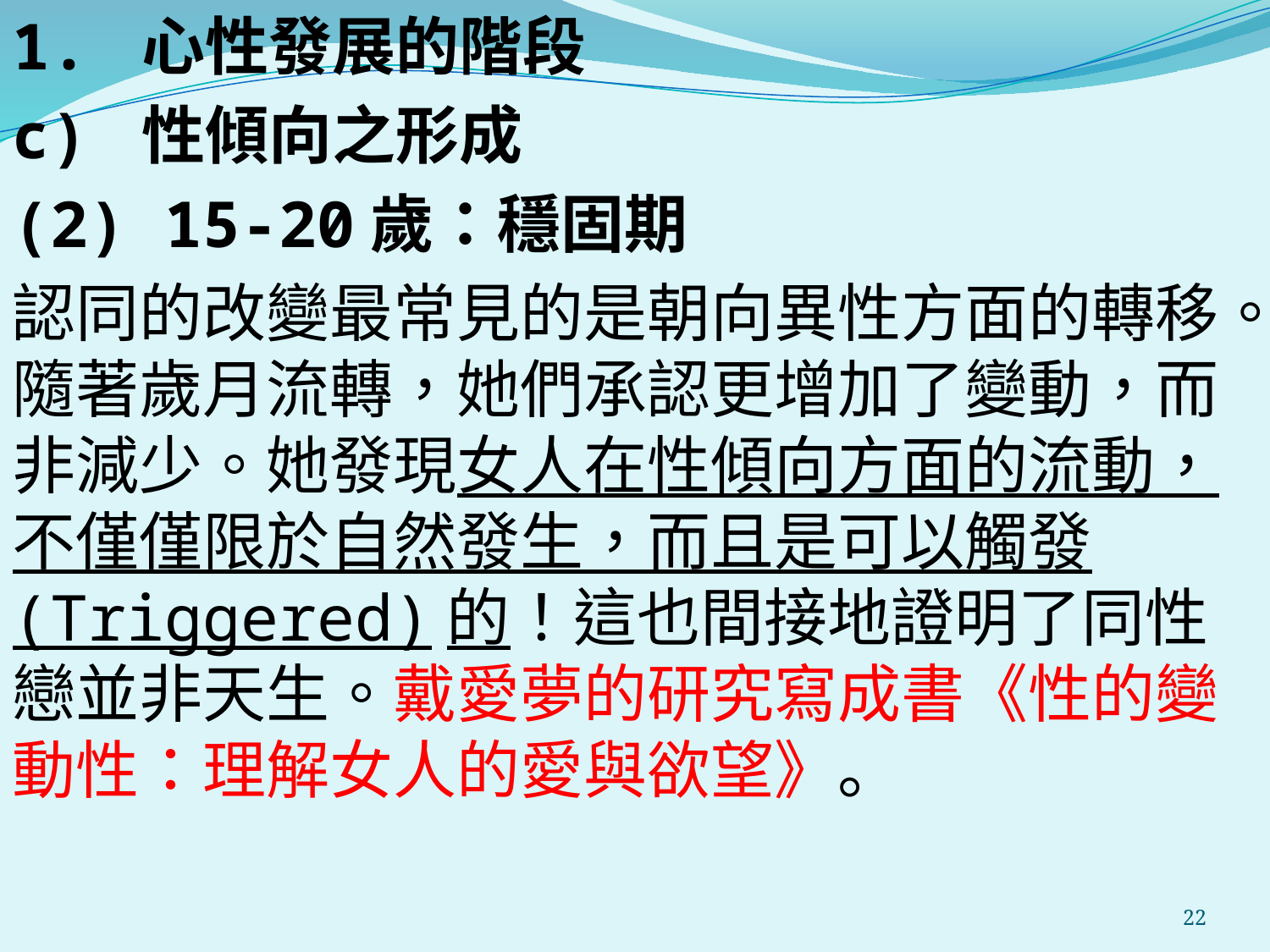

1. 心性發展的階段
c) 性傾向之形成
(2) 15-20歲：穩固期
認同的改變最常見的是朝向異性方面的轉移。隨著歲月流轉，她們承認更增加了變動，而非減少。她發現女人在性傾向方面的流動，不僅僅限於自然發生，而且是可以觸發(Triggered)的！這也間接地證明了同性戀並非天生。戴愛夢的研究寫成書《性的變動性：理解女人的愛與欲望》。
#

22